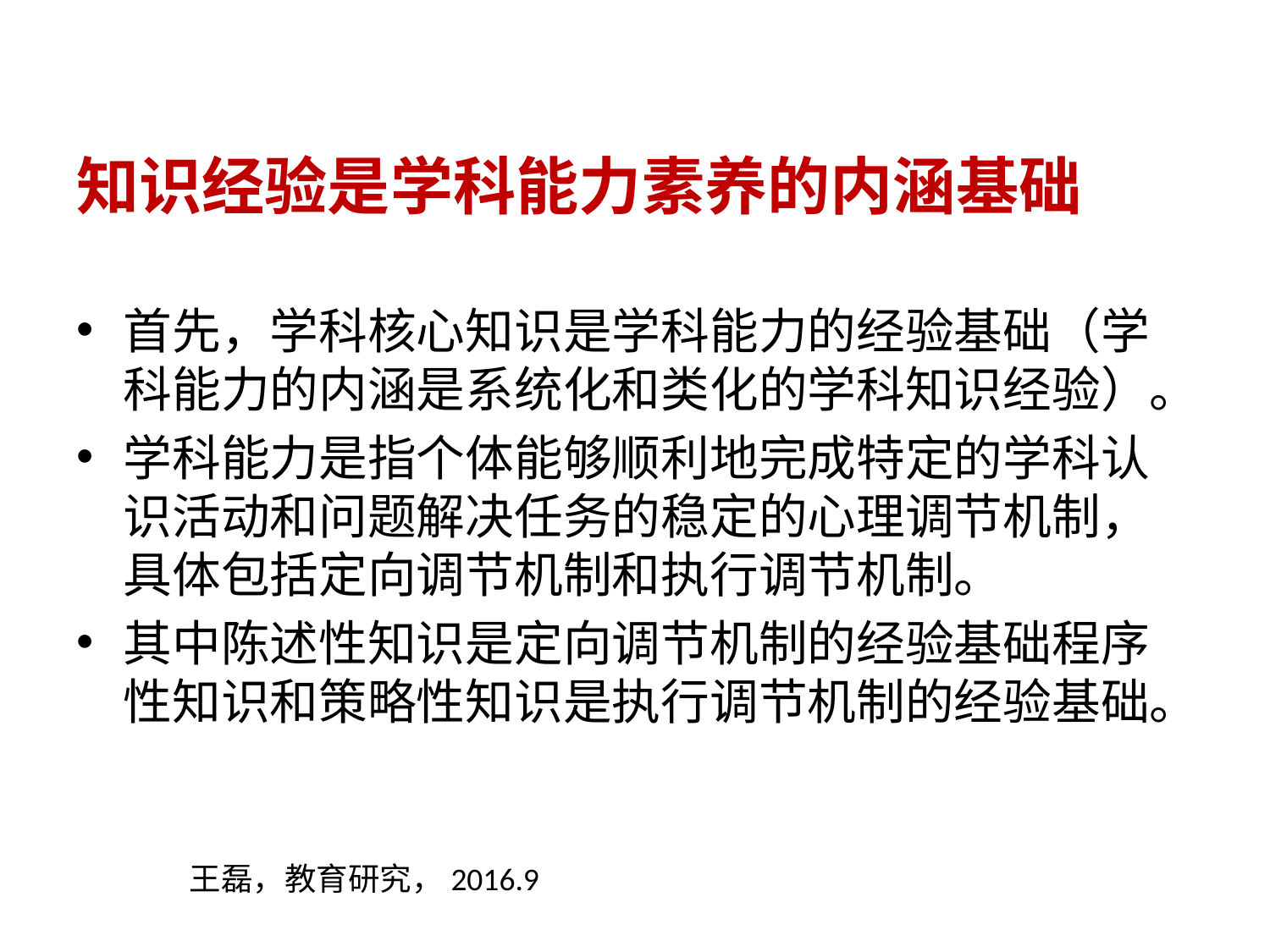

知识经验是学科能力素养的内涵基础

首先，学科核心知识是学科能力的经验基础（学科能力的内涵是系统化和类化的学科知识经验）。
学科能力是指个体能够顺利地完成特定的学科认识活动和问题解决任务的稳定的心理调节机制，具体包括定向调节机制和执行调节机制。
其中陈述性知识是定向调节机制的经验基础程序性知识和策略性知识是执行调节机制的经验基础。

王磊，教育研究，2016.9